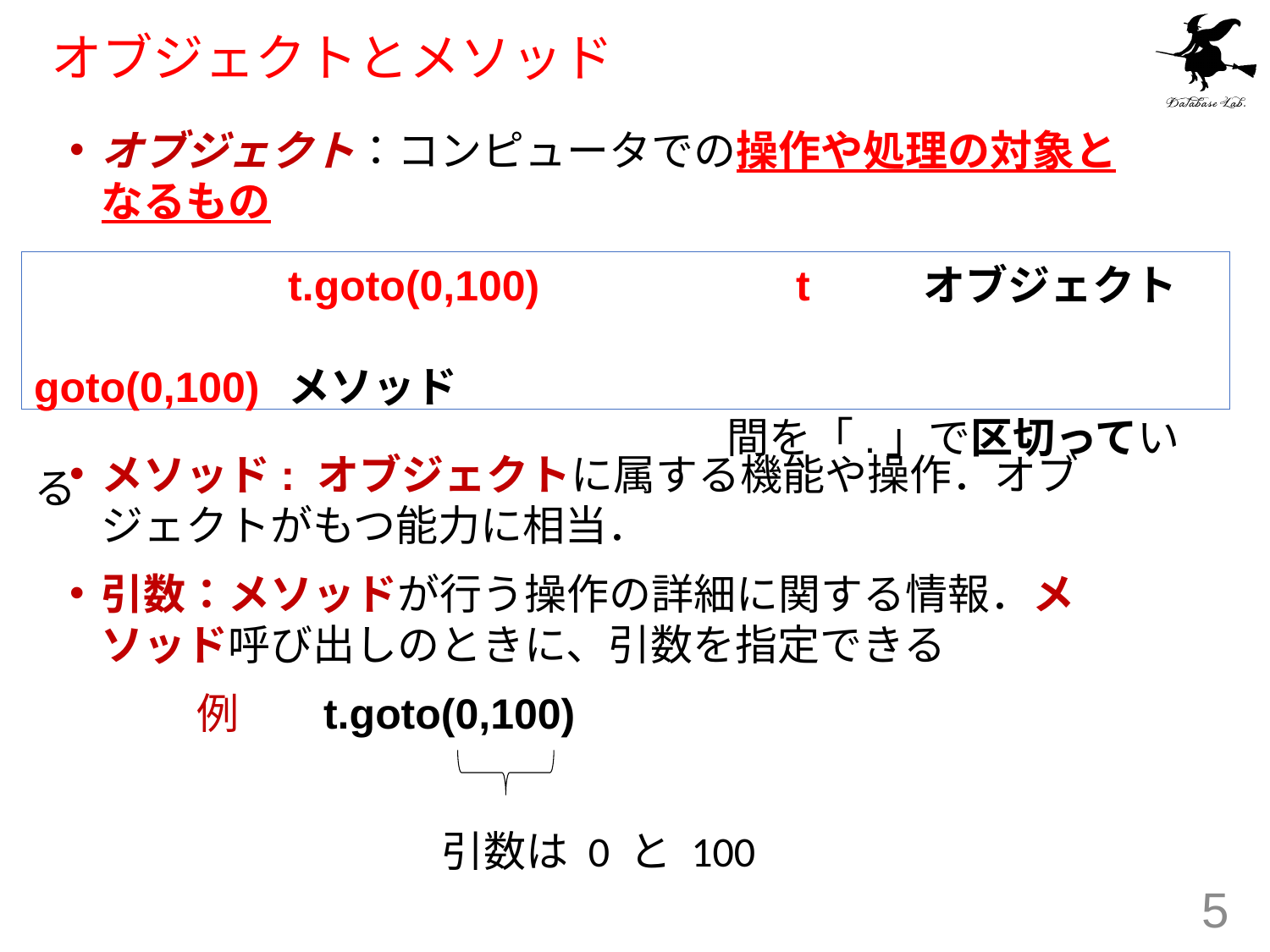

# オブジェクトとメソッド
オブジェクト：コンピュータでの操作や処理の対象となるもの

メソッド: オブジェクトに属する機能や操作．オブジェクトがもつ能力に相当．
引数：メソッドが行う操作の詳細に関する情報．メソッド呼び出しのときに、引数を指定できる
	例	t.goto(0,100)
		t.goto(0,100)			t 	オブジェクト
								goto(0,100) 	メソッド
		                                             間を「.」で区切っている

引数は 0 と 100
5